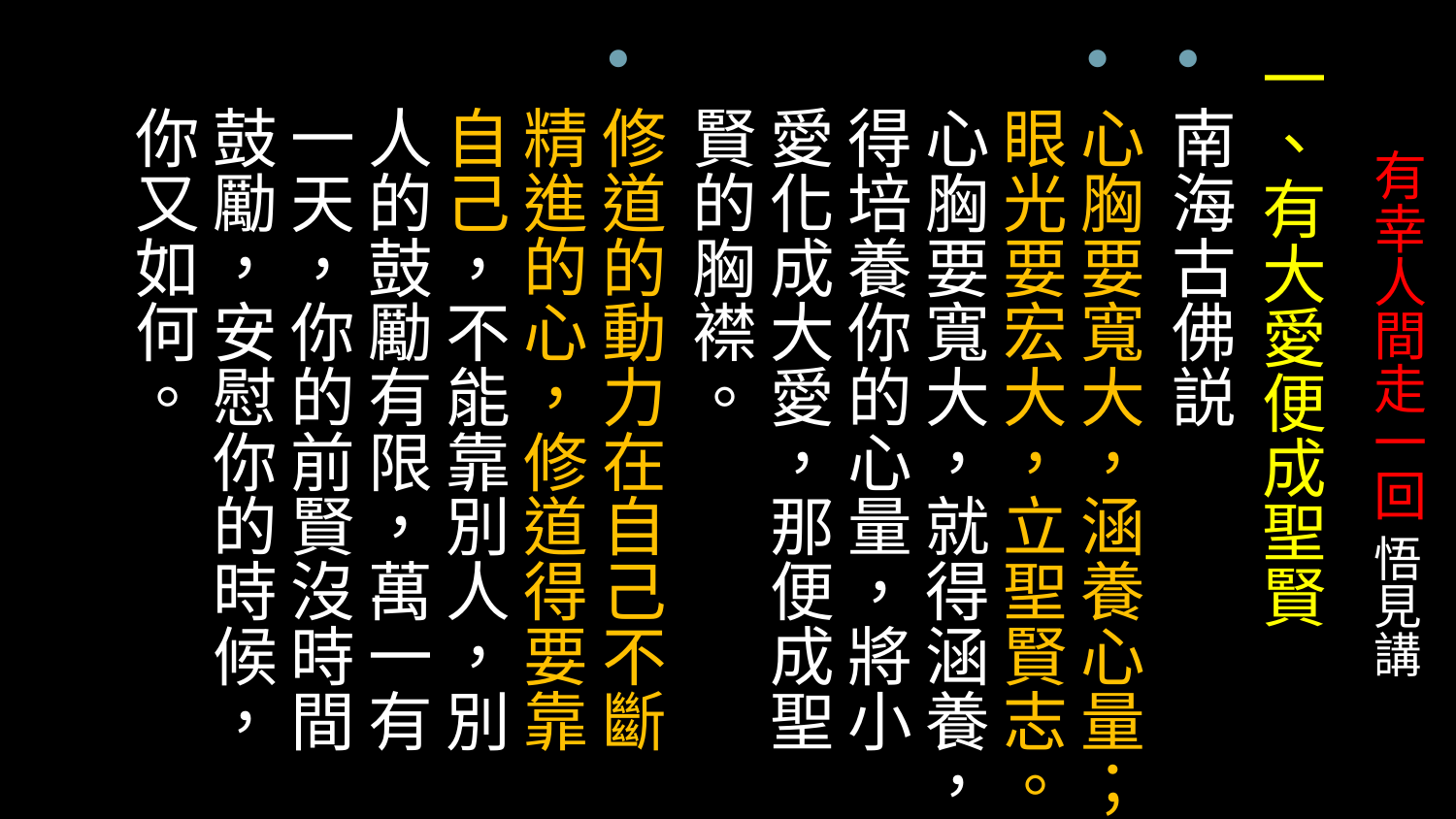

一、有大愛便成聖賢
南海古佛説
心胸要寬大，涵養心量；眼光要宏大，立聖賢志。心胸要寬大，就得涵養，得培養你的心量，將小愛化成大愛，那便成聖賢的胸襟。
修道的動力在自己不斷精進的心，修道得要靠自己，不能靠別人，別人的鼓勵有限，萬一有一天，你的前賢沒時間鼓勵，安慰你的時候，你又如何。

# 有幸人間走一回 悟見講